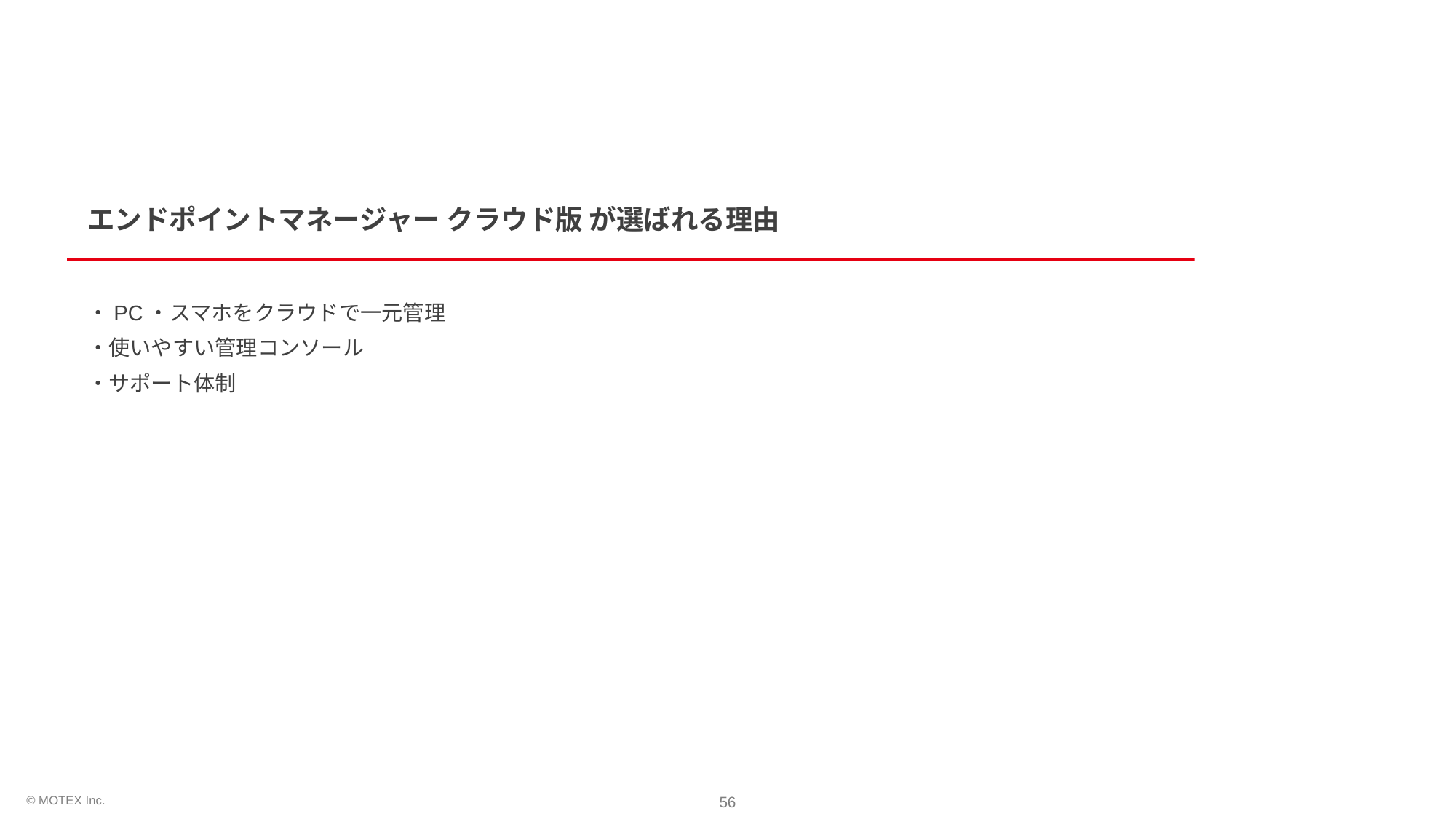

エンドポイントマネージャー クラウド版 が選ばれる理由
・PC・スマホをクラウドで一元管理
・使いやすい管理コンソール
・サポート体制